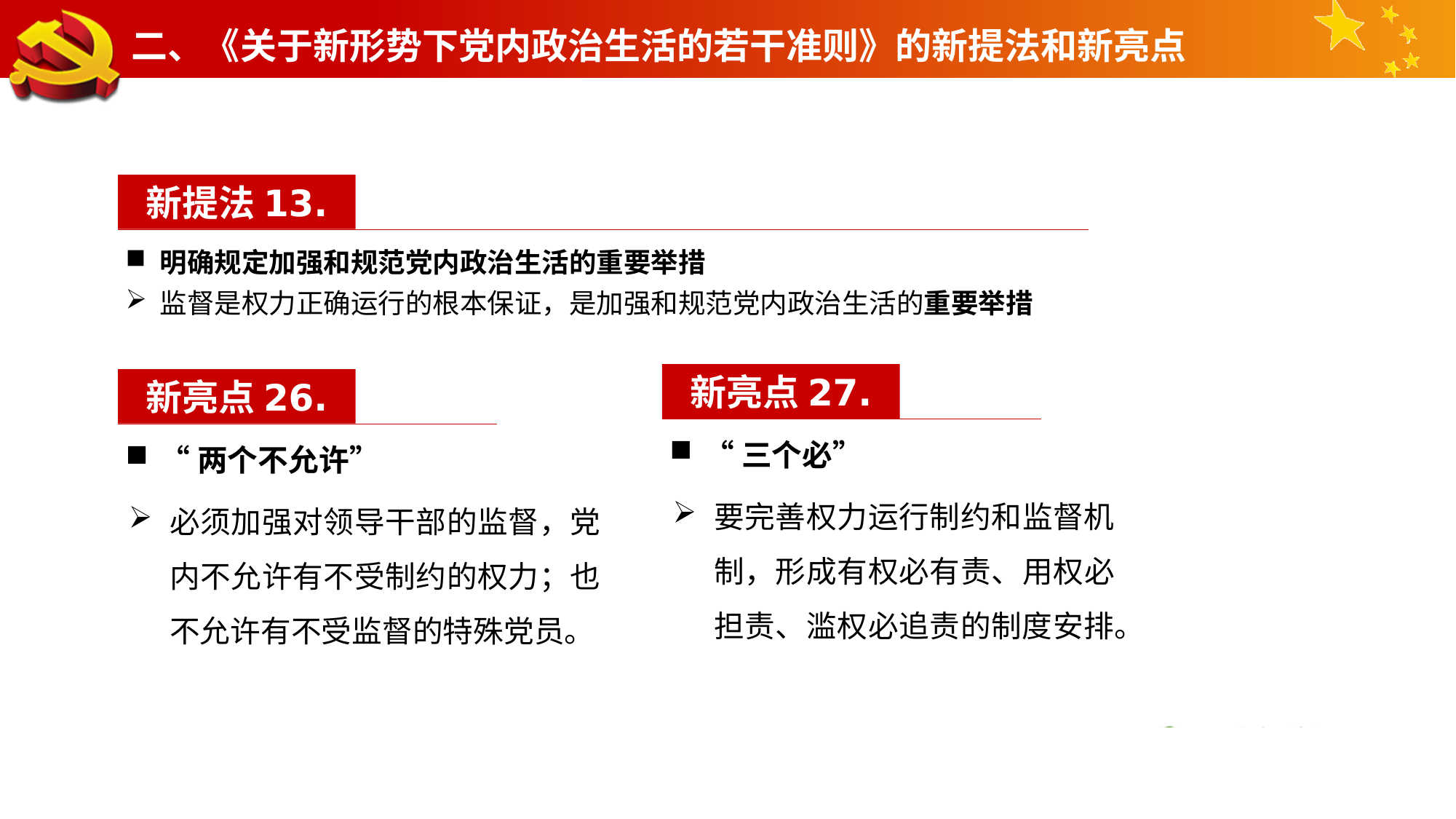

二、《关于新形势下党内政治生活的若干准则》的新提法和新亮点
新提法13.
明确规定加强和规范党内政治生活的重要举措
监督是权力正确运行的根本保证，是加强和规范党内政治生活的重要举措
新亮点27.
新亮点26.
“三个必”
“两个不允许”
要完善权力运行制约和监督机制，形成有权必有责、用权必担责、滥权必追责的制度安排。
必须加强对领导干部的监督，党内不允许有不受制约的权力；也不允许有不受监督的特殊党员。